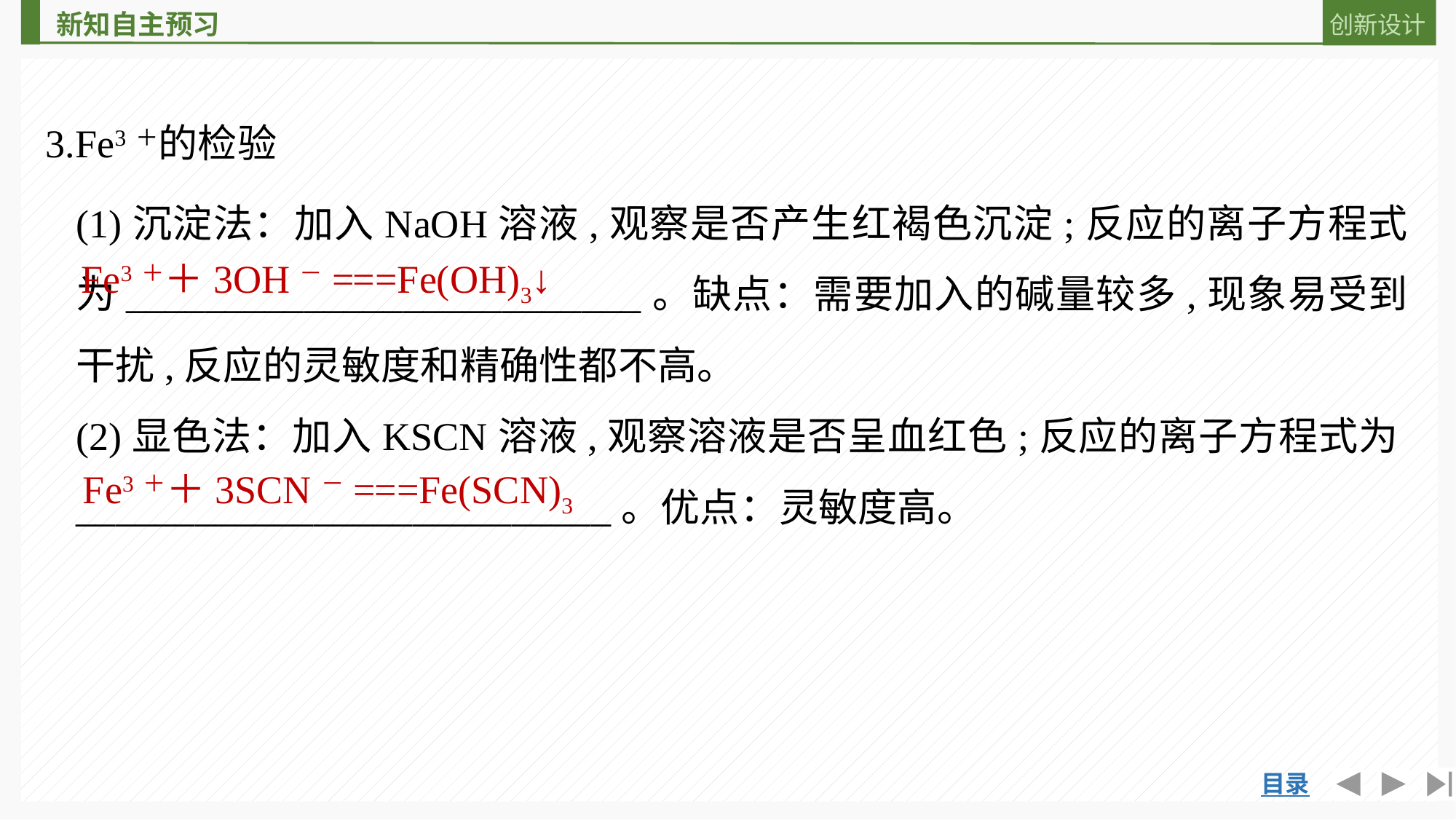

3.Fe3＋的检验
(1)沉淀法：加入NaOH溶液,观察是否产生红褐色沉淀;反应的离子方程式为__________________________。缺点：需要加入的碱量较多,现象易受到干扰,反应的灵敏度和精确性都不高。
(2)显色法：加入KSCN溶液,观察溶液是否呈血红色;反应的离子方程式为___________________________。优点：灵敏度高。
Fe3＋＋3OH－===Fe(OH)3↓
Fe3＋＋3SCN－===Fe(SCN)3